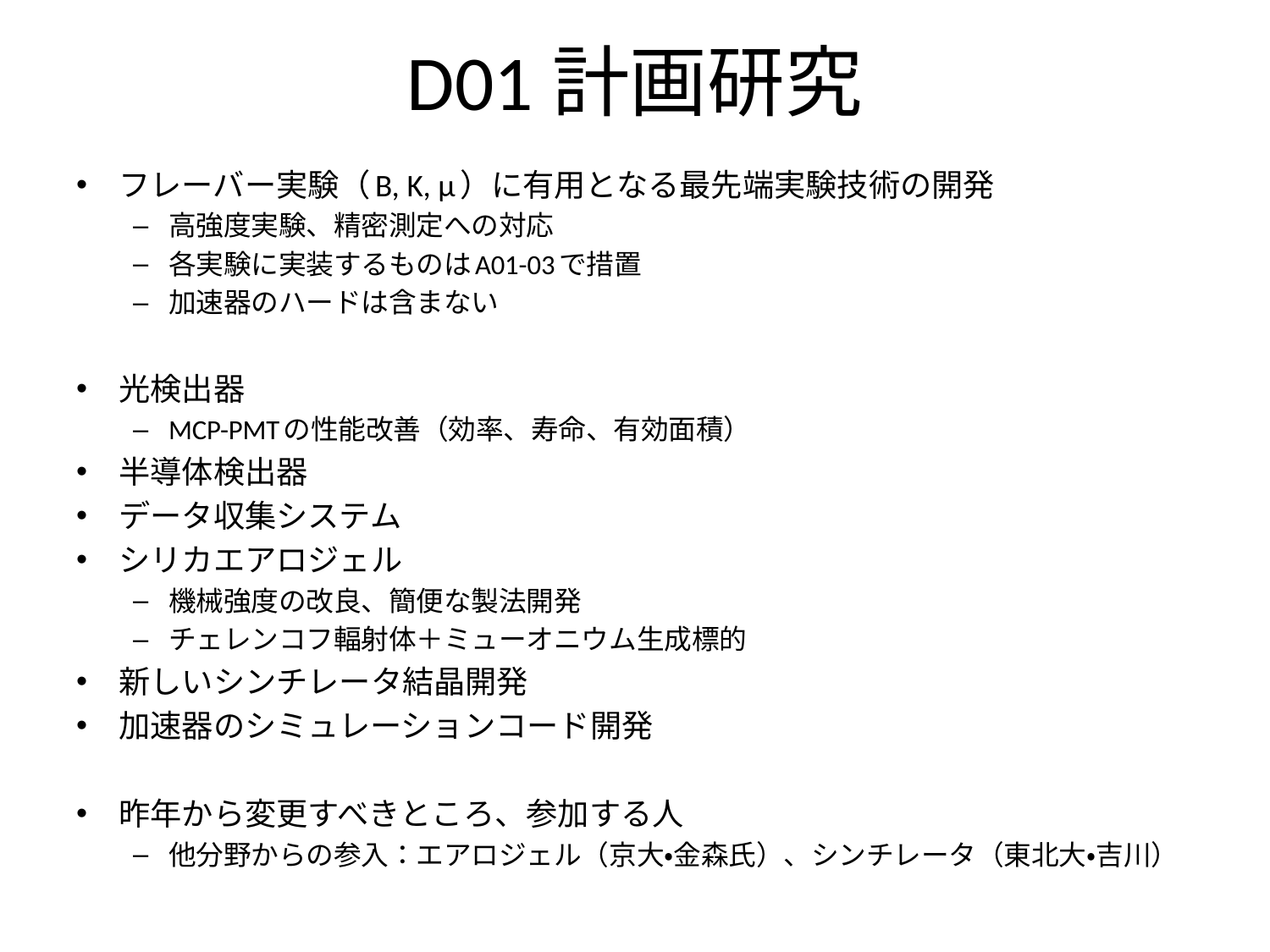

# D01計画研究
フレーバー実験（B, K, μ）に有用となる最先端実験技術の開発
高強度実験、精密測定への対応
各実験に実装するものはA01-03で措置
加速器のハードは含まない

光検出器
MCP-PMTの性能改善（効率、寿命、有効面積）
半導体検出器
データ収集システム
シリカエアロジェル
機械強度の改良、簡便な製法開発
チェレンコフ輻射体＋ミューオニウム生成標的
新しいシンチレータ結晶開発
加速器のシミュレーションコード開発

昨年から変更すべきところ、参加する人
他分野からの参入：エアロジェル（京大・金森氏）、シンチレータ（東北大・吉川）